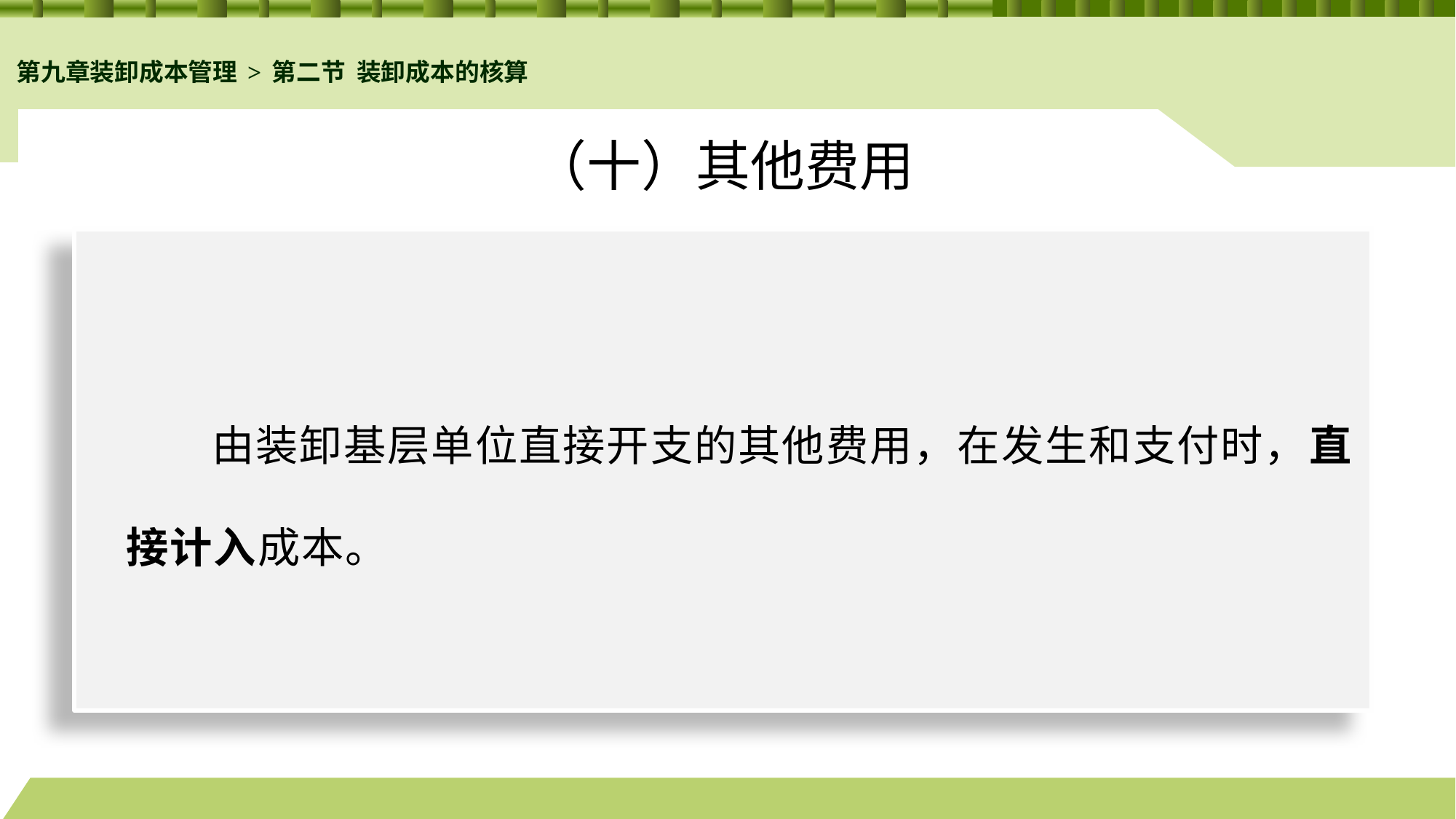

第九章装卸成本管理>第二节  装卸成本的核算
# （十）其他费用
由装卸基层单位直接开支的其他费用，在发生和支付时，直接计入成本。